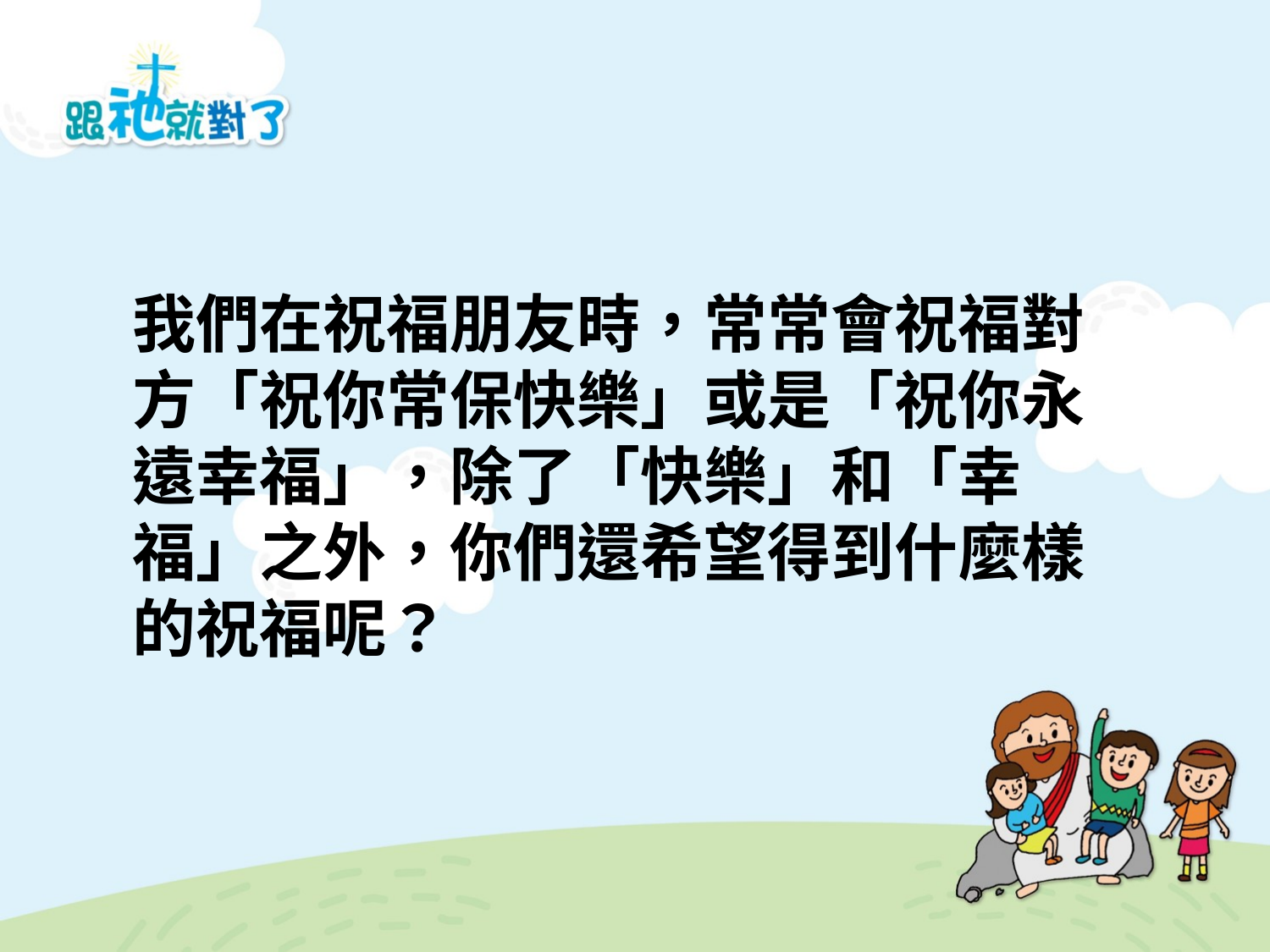

我們在祝福朋友時，常常會祝福對方「祝你常保快樂」或是「祝你永遠幸福」，除了「快樂」和「幸福」之外，你們還希望得到什麼樣的祝福呢？